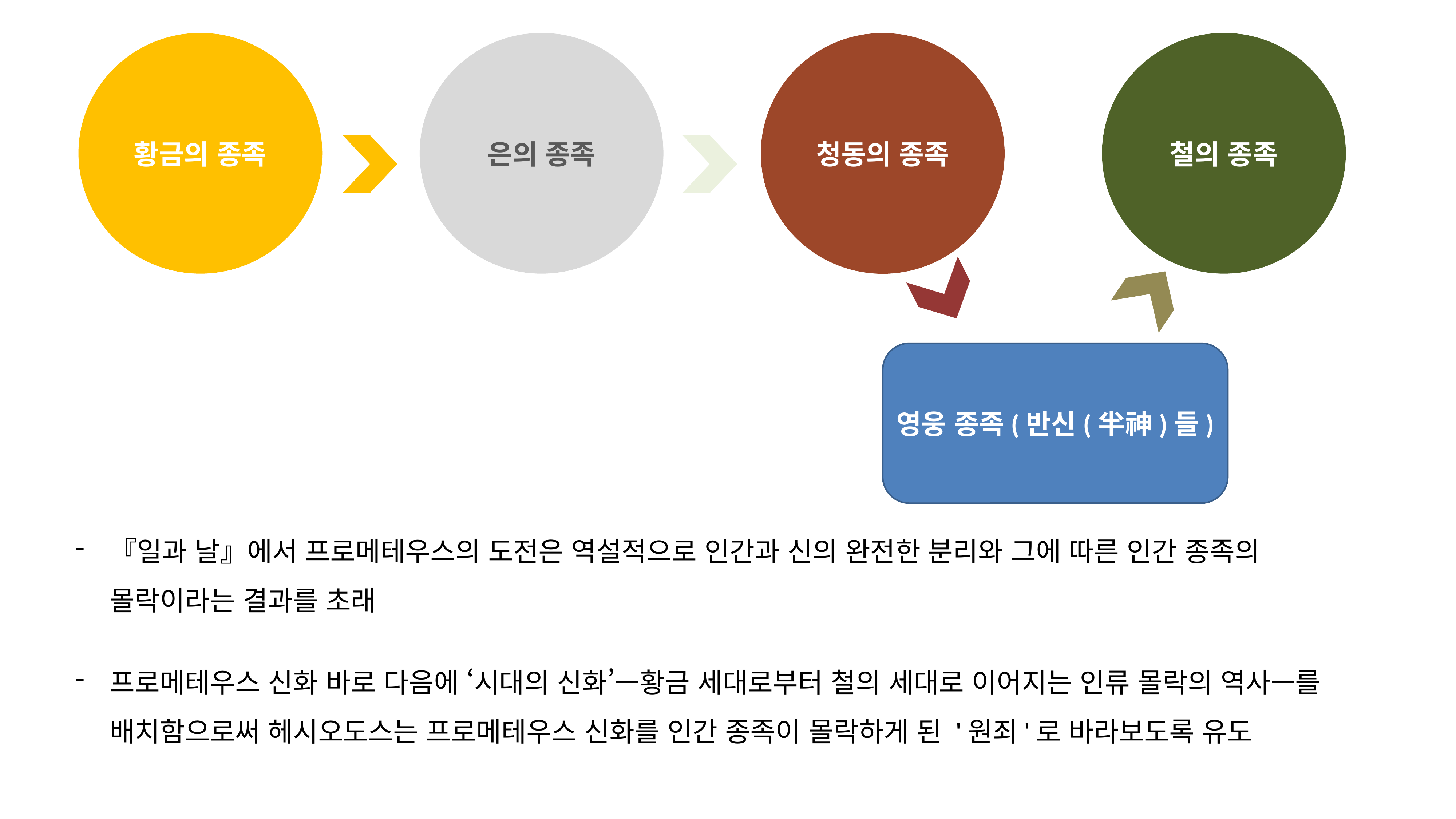

황금의 종족
은의 종족
철의 종족
청동의 종족

영웅 종족(반신(半神)들)
『일과 날』에서 프로메테우스의 도전은 역설적으로 인간과 신의 완전한 분리와 그에 따른 인간 종족의 몰락이라는 결과를 초래

프로메테우스 신화 바로 다음에 ‘시대의 신화’—황금 세대로부터 철의 세대로 이어지는 인류 몰락의 역사—를 배치함으로써 헤시오도스는 프로메테우스 신화를 인간 종족이 몰락하게 된 '원죄'로 바라보도록 유도